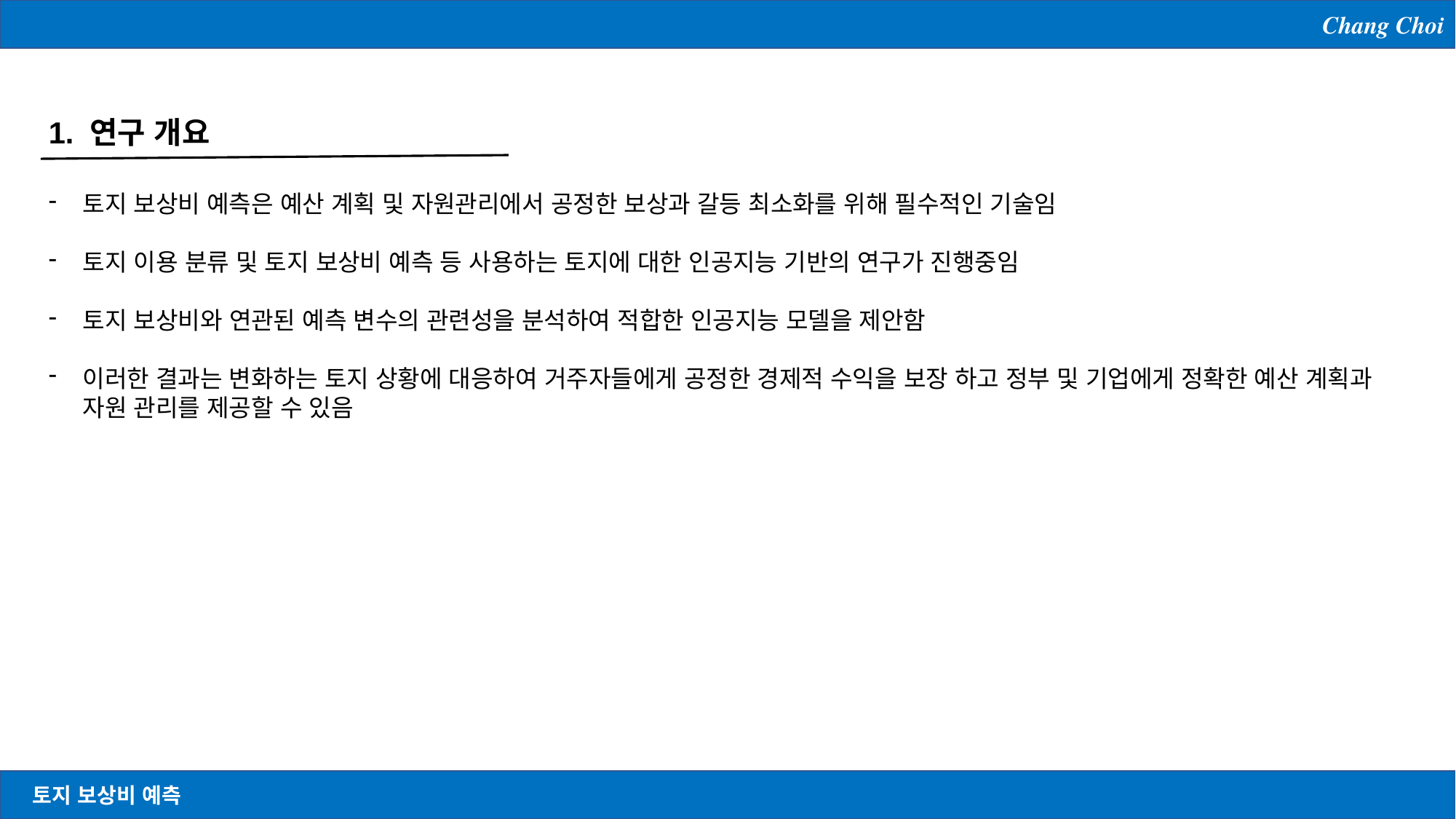

Chang Choi
1. 연구 개요
토지 보상비 예측은 예산 계획 및 자원관리에서 공정한 보상과 갈등 최소화를 위해 필수적인 기술임

토지 이용 분류 및 토지 보상비 예측 등 사용하는 토지에 대한 인공지능 기반의 연구가 진행중임

토지 보상비와 연관된 예측 변수의 관련성을 분석하여 적합한 인공지능 모델을 제안함

이러한 결과는 변화하는 토지 상황에 대응하여 거주자들에게 공정한 경제적 수익을 보장 하고 정부 및 기업에게 정확한 예산 계획과 자원 관리를 제공할 수 있음

토지 보상비 예측